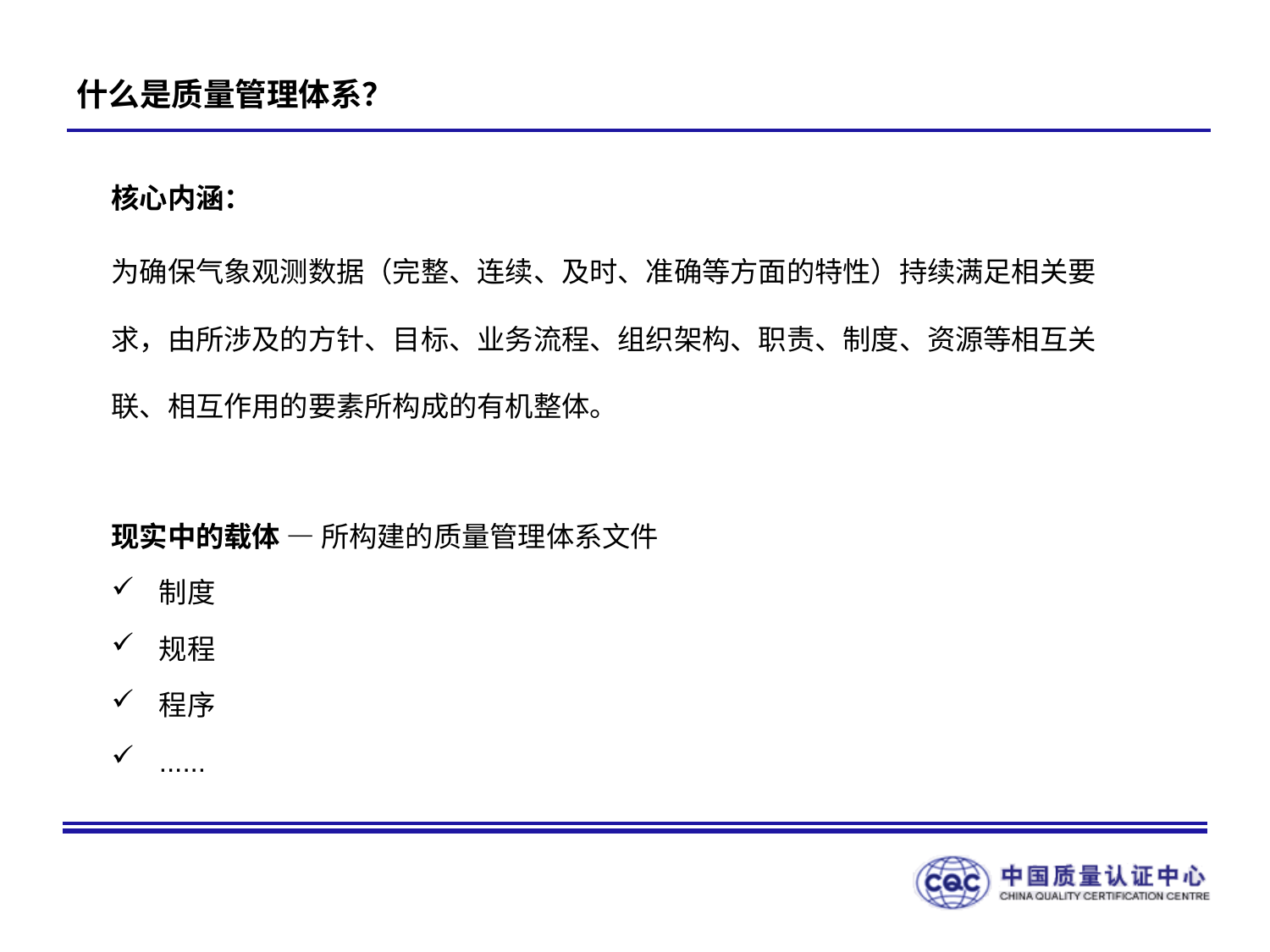

# 什么是质量管理体系？
核心内涵：
为确保气象观测数据（完整、连续、及时、准确等方面的特性）持续满足相关要求，由所涉及的方针、目标、业务流程、组织架构、职责、制度、资源等相互关联、相互作用的要素所构成的有机整体。

现实中的载体 — 所构建的质量管理体系文件
制度
规程
程序
......